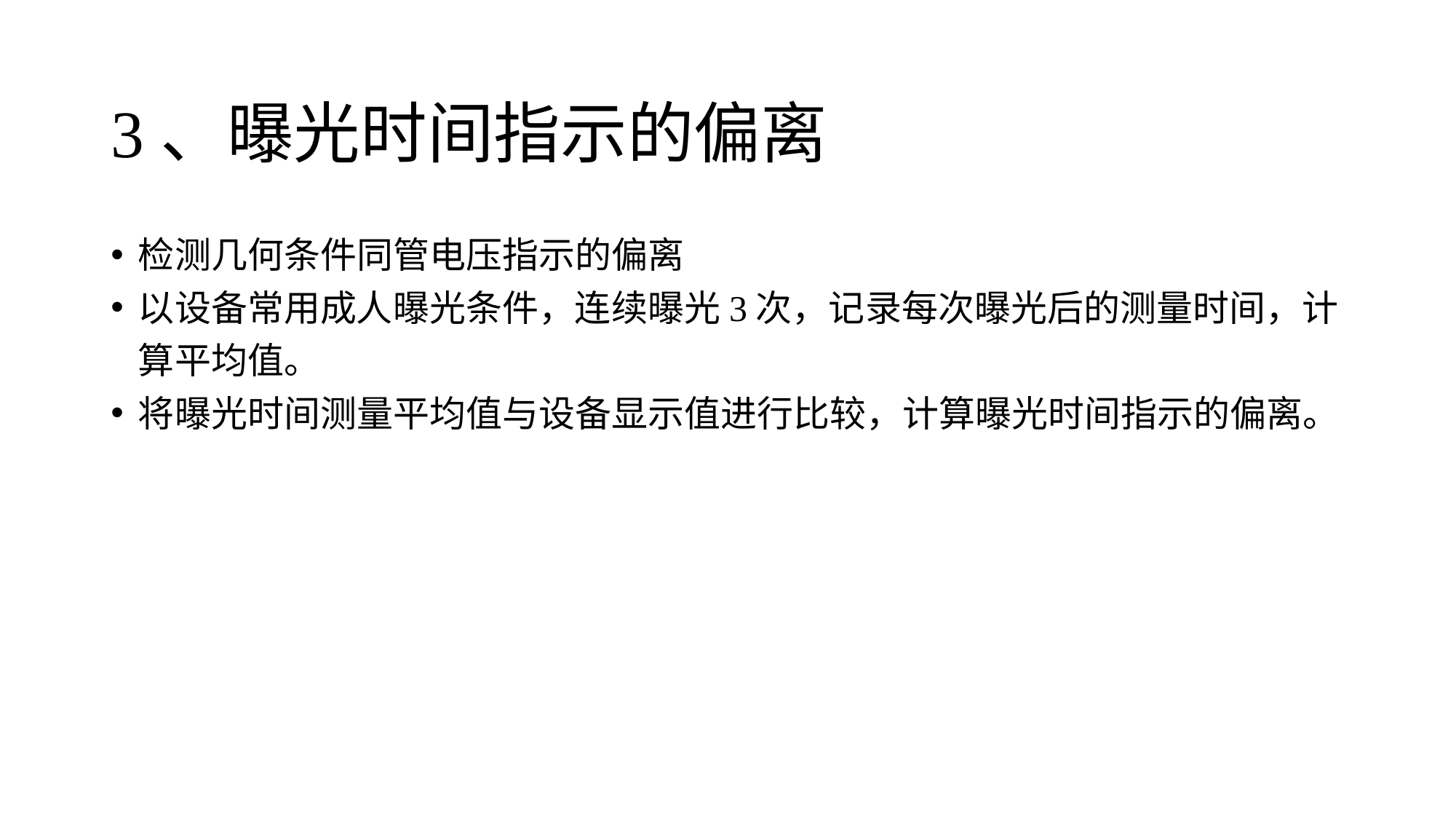

# 3、曝光时间指示的偏离
检测几何条件同管电压指示的偏离
以设备常用成人曝光条件，连续曝光3次，记录每次曝光后的测量时间，计算平均值。
将曝光时间测量平均值与设备显示值进行比较，计算曝光时间指示的偏离。